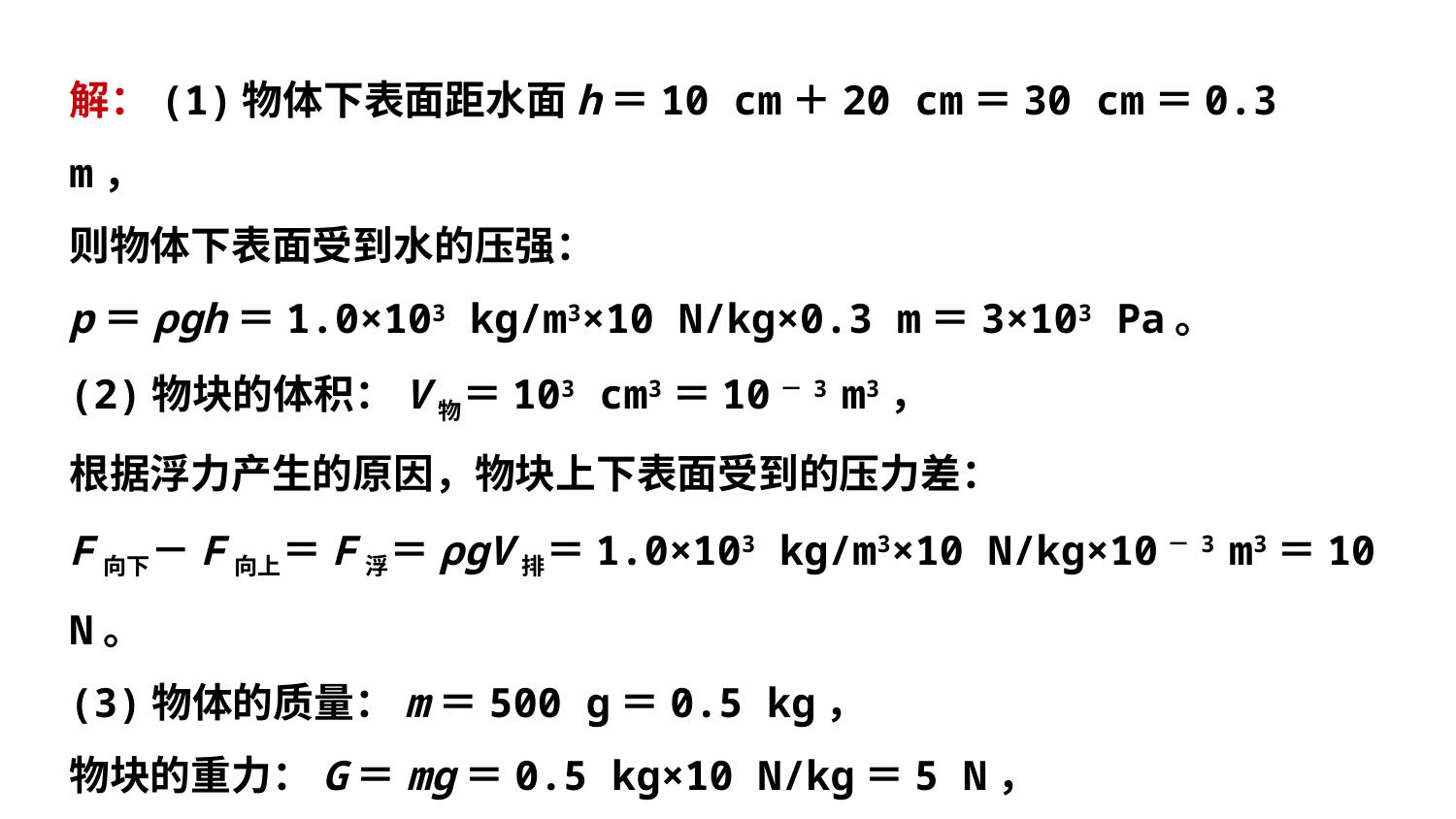

解：(1)物体下表面距水面h＝10 cm＋20 cm＝30 cm＝0.3  m，
则物体下表面受到水的压强：
p＝ρgh＝1.0×103 kg/m3×10 N/kg×0.3 m＝3×103 Pa。
(2)物块的体积：V物＝103 cm3＝10－3 m3，
根据浮力产生的原因，物块上下表面受到的压力差：
F向下－F向上＝F浮＝ρgV排＝1.0×103 kg/m3×10 N/kg×10－3 m3＝10 N。
(3)物体的质量：m＝500 g＝0.5 kg，
物块的重力：G＝mg＝0.5 kg×10 N/kg＝5 N，
浸没时，浮力大于重力，所以放手后，物体上浮，最后漂浮，
根据二力平衡条件，F浮′＝5 N。